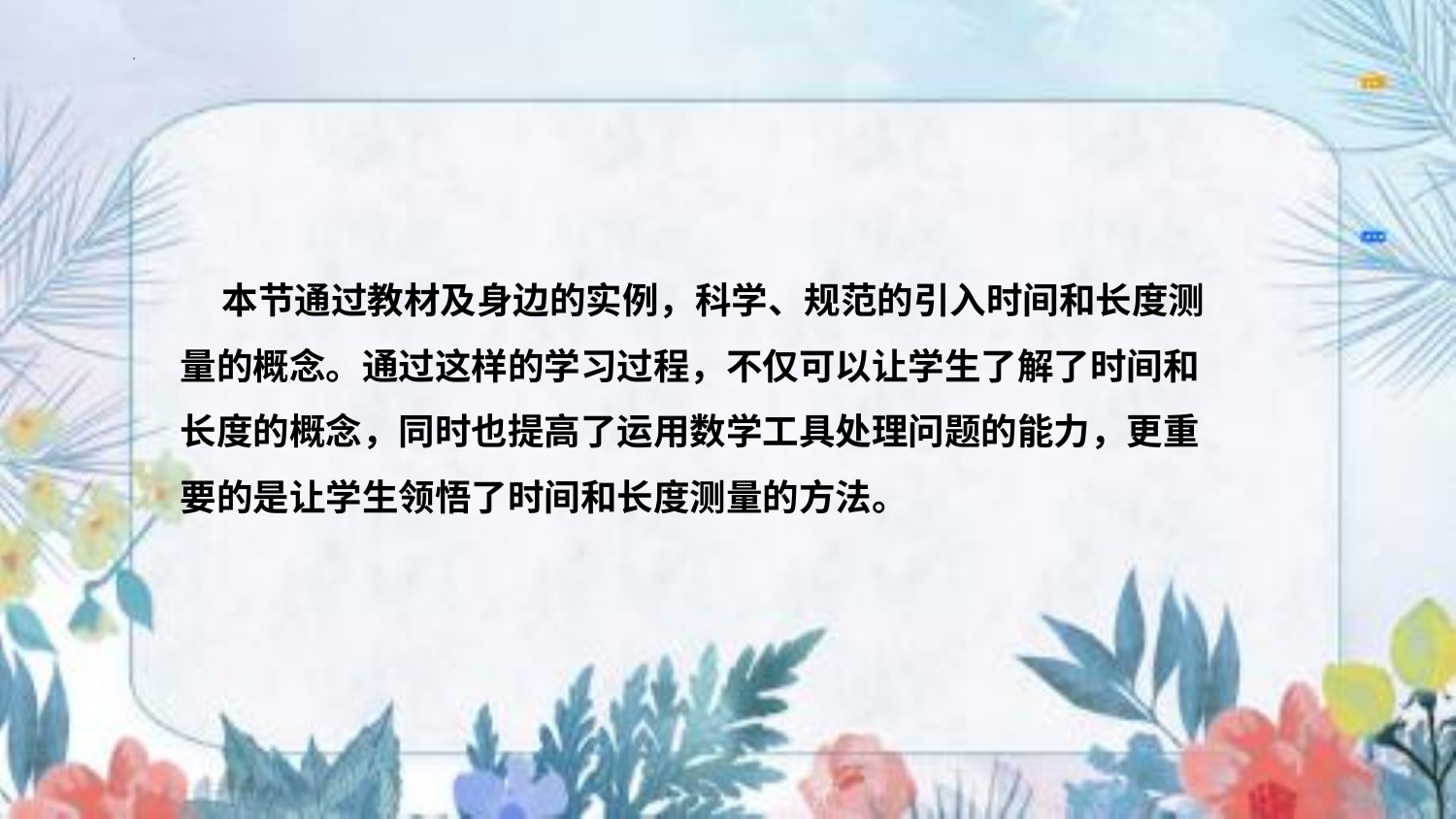

本节通过教材及身边的实例，科学、规范的引入时间和长度测量的概念。通过这样的学习过程，不仅可以让学生了解了时间和长度的概念，同时也提高了运用数学工具处理问题的能力，更重要的是让学生领悟了时间和长度测量的方法。